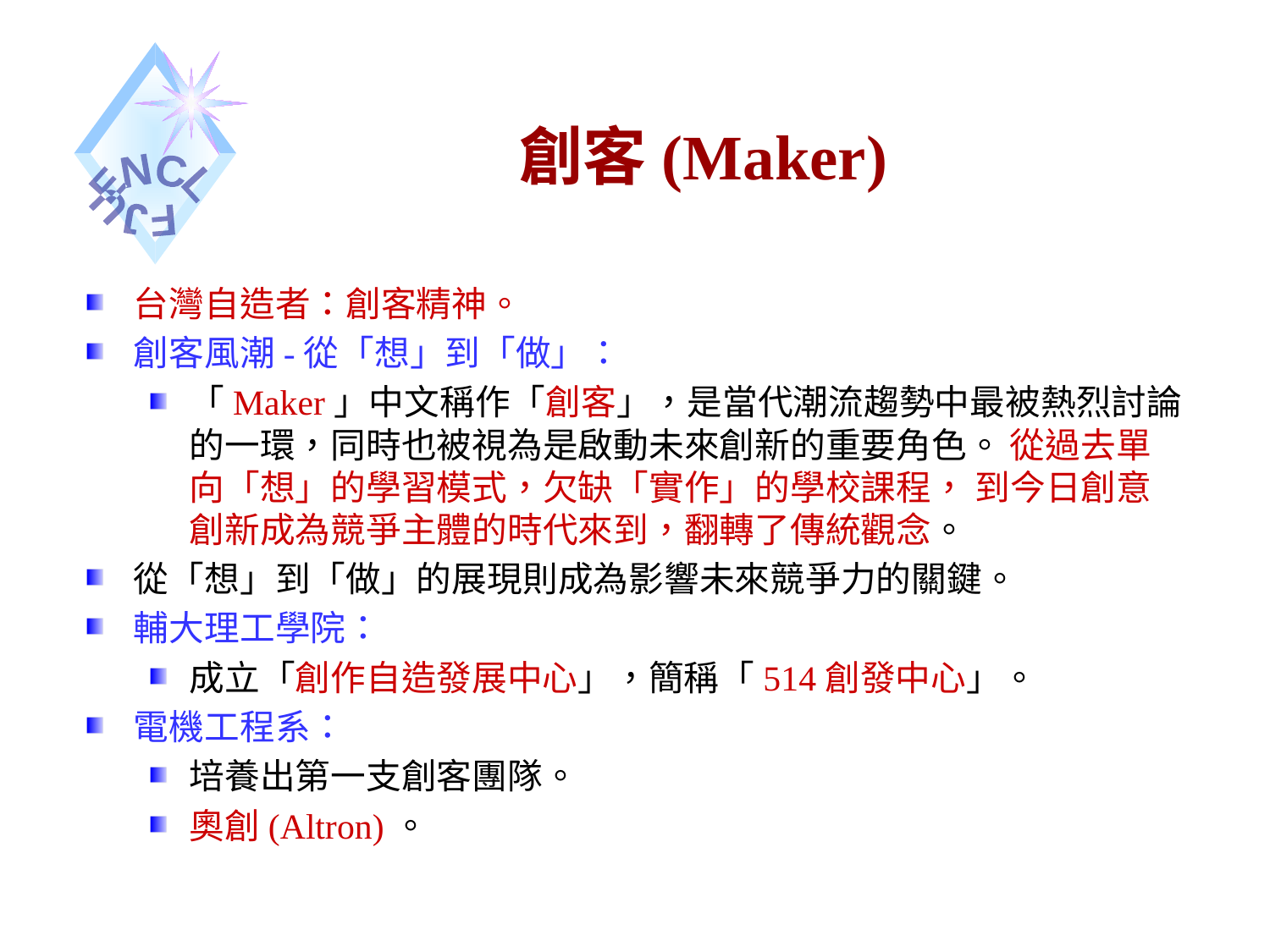

# 創客(Maker)
台灣自造者：創客精神。
創客風潮-從「想」到「做」：
「Maker」中文稱作「創客」，是當代潮流趨勢中最被熱烈討論的一環，同時也被視為是啟動未來創新的重要角色。 從過去單向「想」的學習模式，欠缺「實作」的學校課程， 到今日創意創新成為競爭主體的時代來到，翻轉了傳統觀念。
從「想」到「做」的展現則成為影響未來競爭力的關鍵。
輔大理工學院：
成立「創作自造發展中心」，簡稱「514創發中心」。
電機工程系：
培養出第一支創客團隊。
奧創(Altron)。